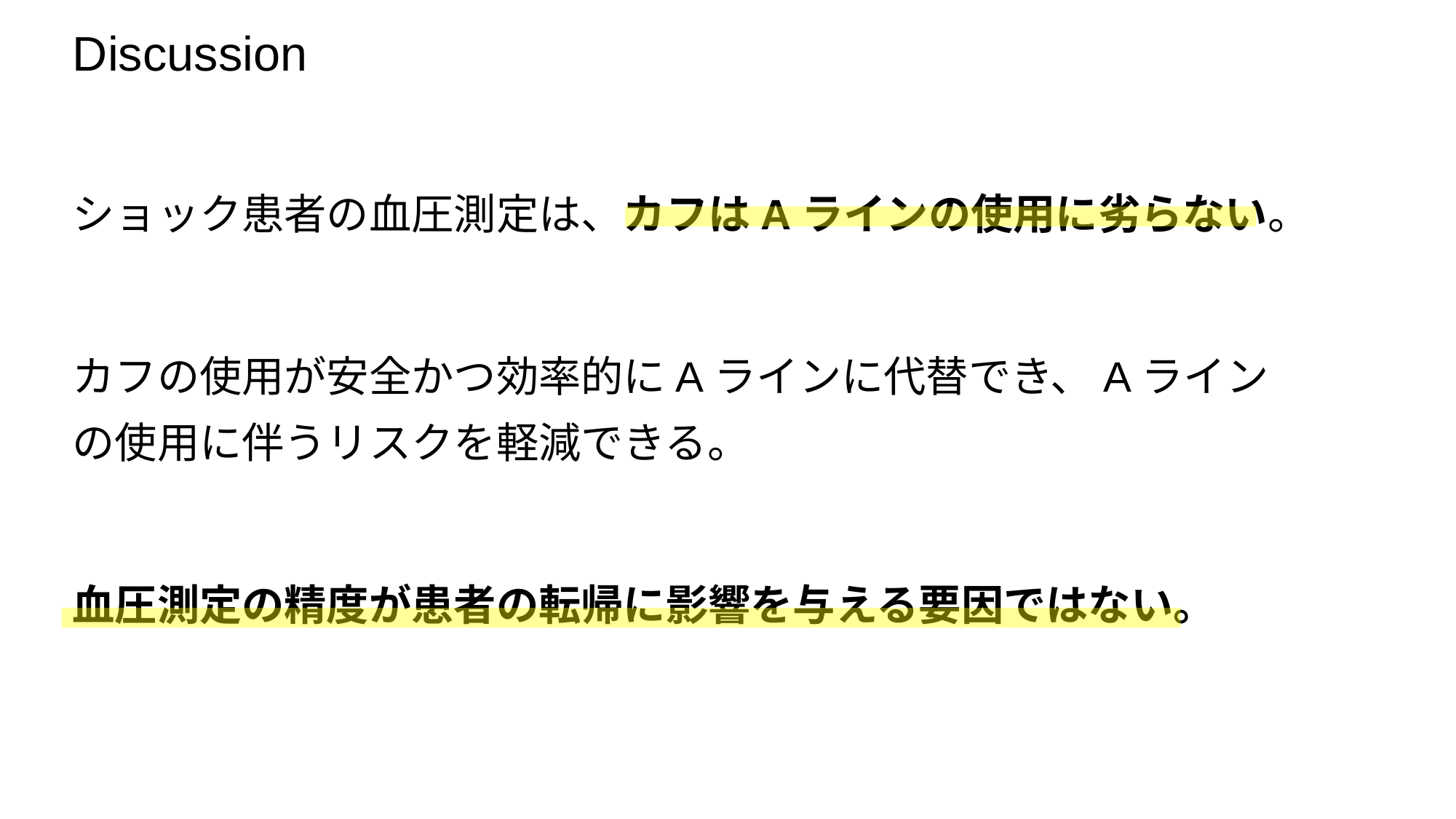

Discussion
ショック患者の血圧測定は、カフはAラインの使用に劣らない。

カフの使用が安全かつ効率的にAラインに代替でき、Aラインの使用に伴うリスクを軽減できる。

血圧測定の精度が患者の転帰に影響を与える要因ではない。